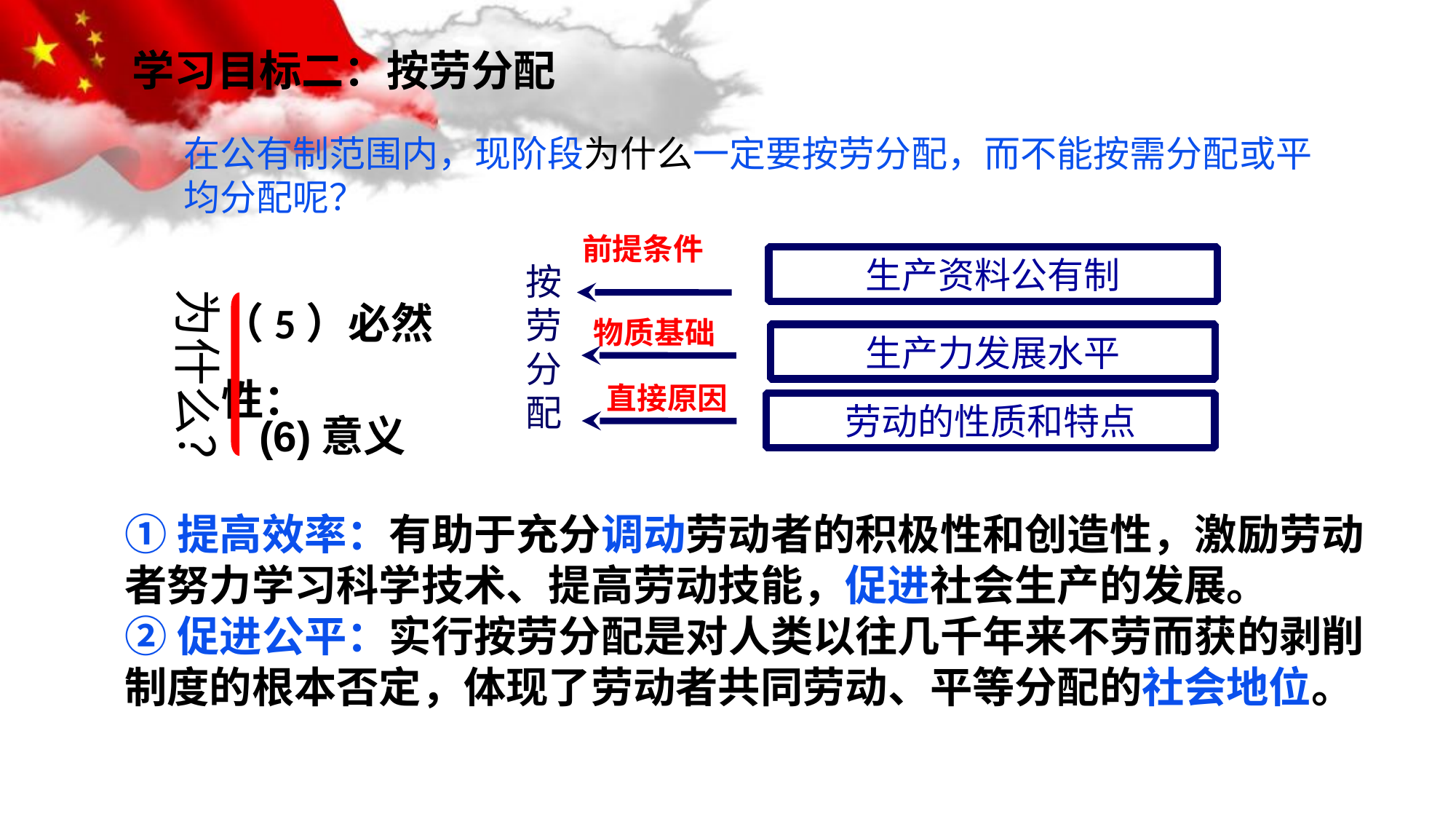

学习目标二：按劳分配
在公有制范围内，现阶段为什么一定要按劳分配，而不能按需分配或平均分配呢？
前提条件
为什么？
生产资料公有制
按劳分配
（5）必然性：

物质基础
生产力发展水平

直接原因
劳动的性质和特点
(6)意义

①提高效率：有助于充分调动劳动者的积极性和创造性，激励劳动者努力学习科学技术、提高劳动技能，促进社会生产的发展。
②促进公平：实行按劳分配是对人类以往几千年来不劳而获的剥削制度的根本否定，体现了劳动者共同劳动、平等分配的社会地位。